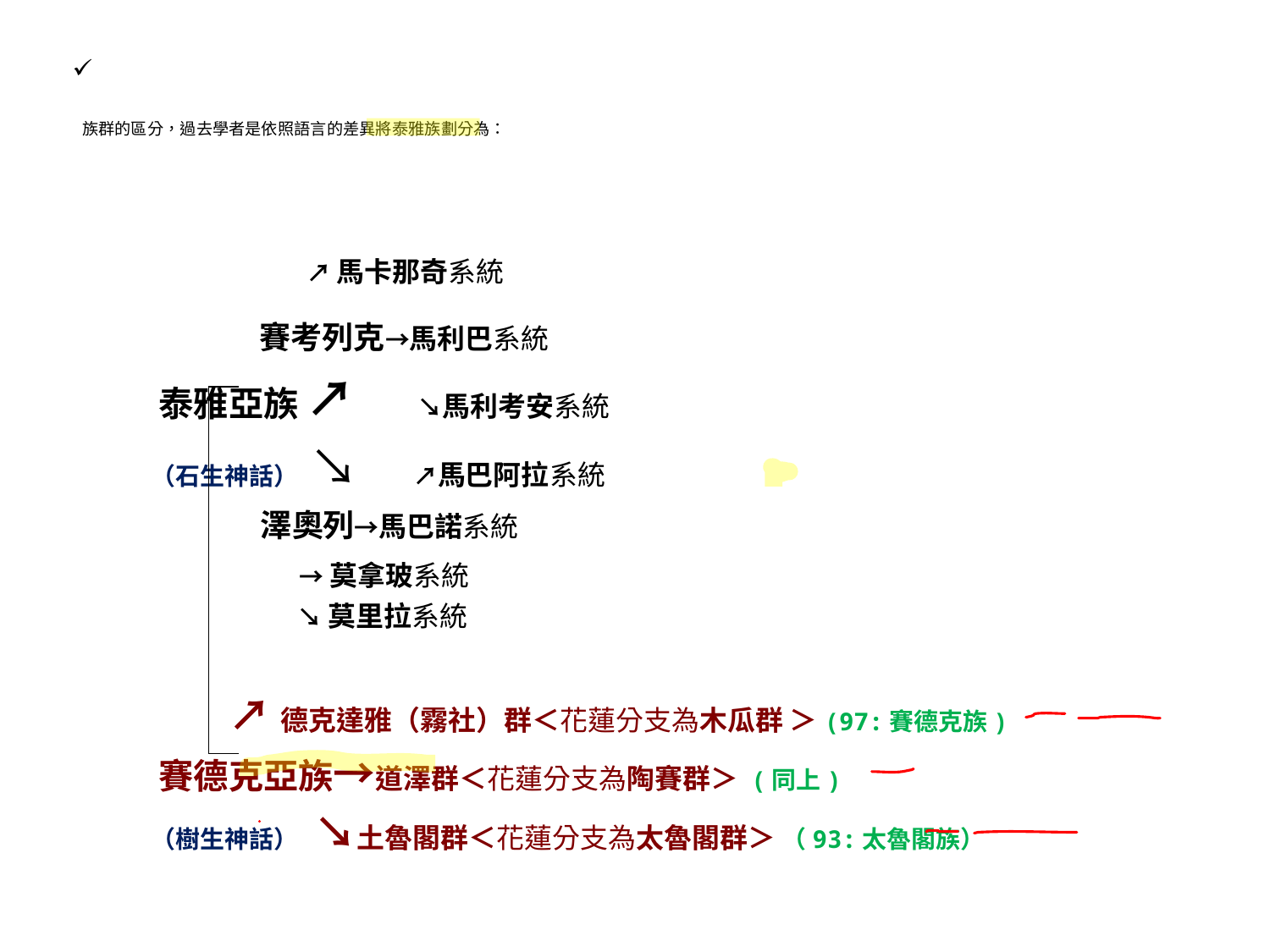

# 族群的區分，過去學者是依照語言的差異將泰雅族劃分為：
                           ↗馬卡那奇系統
                賽考列克→馬利巴系統
          泰雅亞族 ↗      ↘馬利考安系統
         （石生神話）  ↘     ↗馬巴阿拉系統
                       澤奧列→馬巴諾系統
                             →莫拿玻系統
                                         ↘莫里拉系統

                    ↗德克達雅（霧社）群＜花蓮分支為木瓜群 ＞(97:賽德克族)
          賽德克亞族→道澤群＜花蓮分支為陶賽群＞ (同上)
         （樹生神話）   ↘土魯閣群＜花蓮分支為太魯閣群＞ （93:太魯閣族）

|  |
| --- |